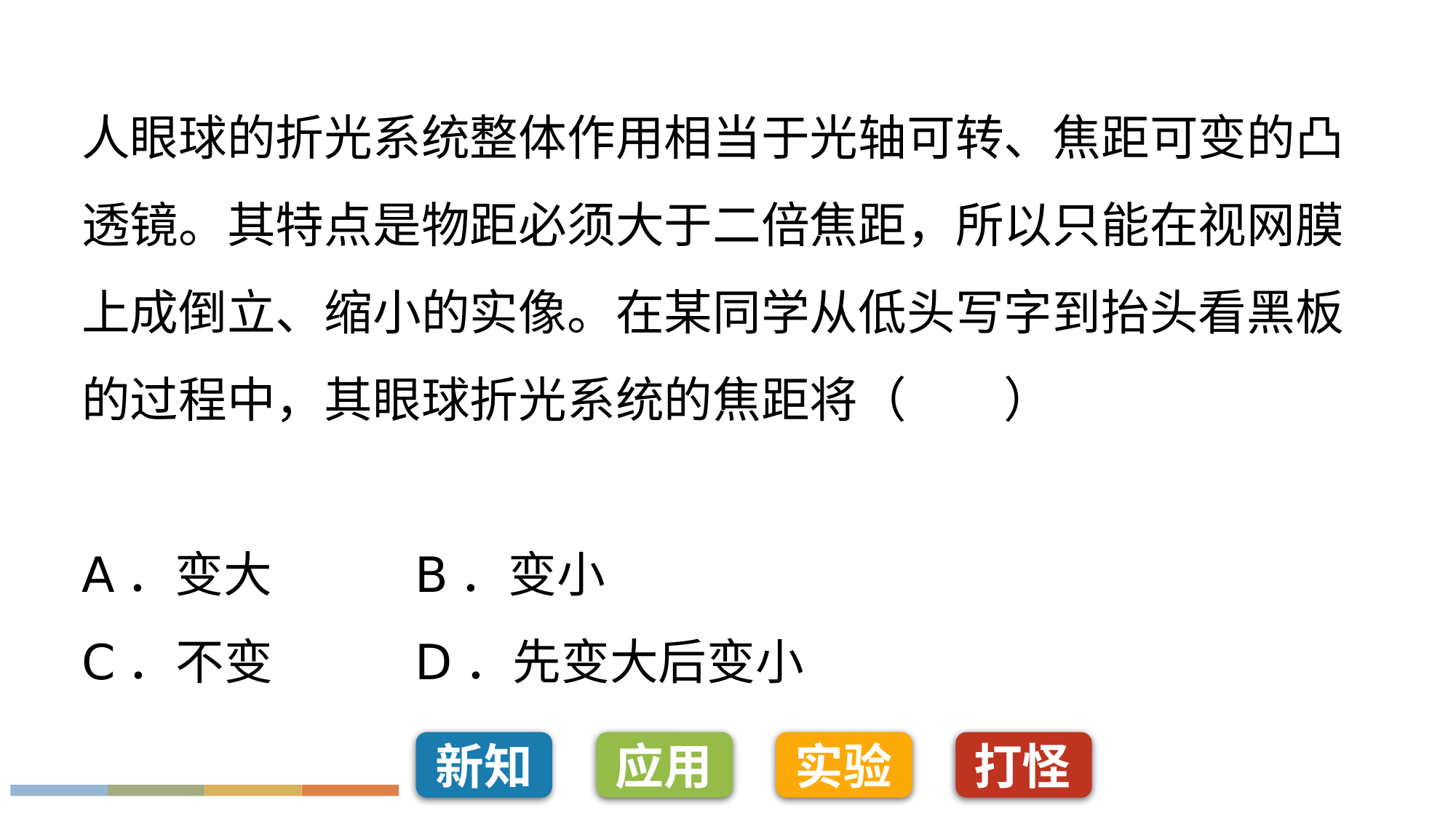

人眼球的折光系统整体作用相当于光轴可转、焦距可变的凸透镜。其特点是物距必须大于二倍焦距，所以只能在视网膜上成倒立、缩小的实像。在某同学从低头写字到抬头看黑板的过程中，其眼球折光系统的焦距将（　　）

A．变大            B．变小
C．不变            D．先变大后变小